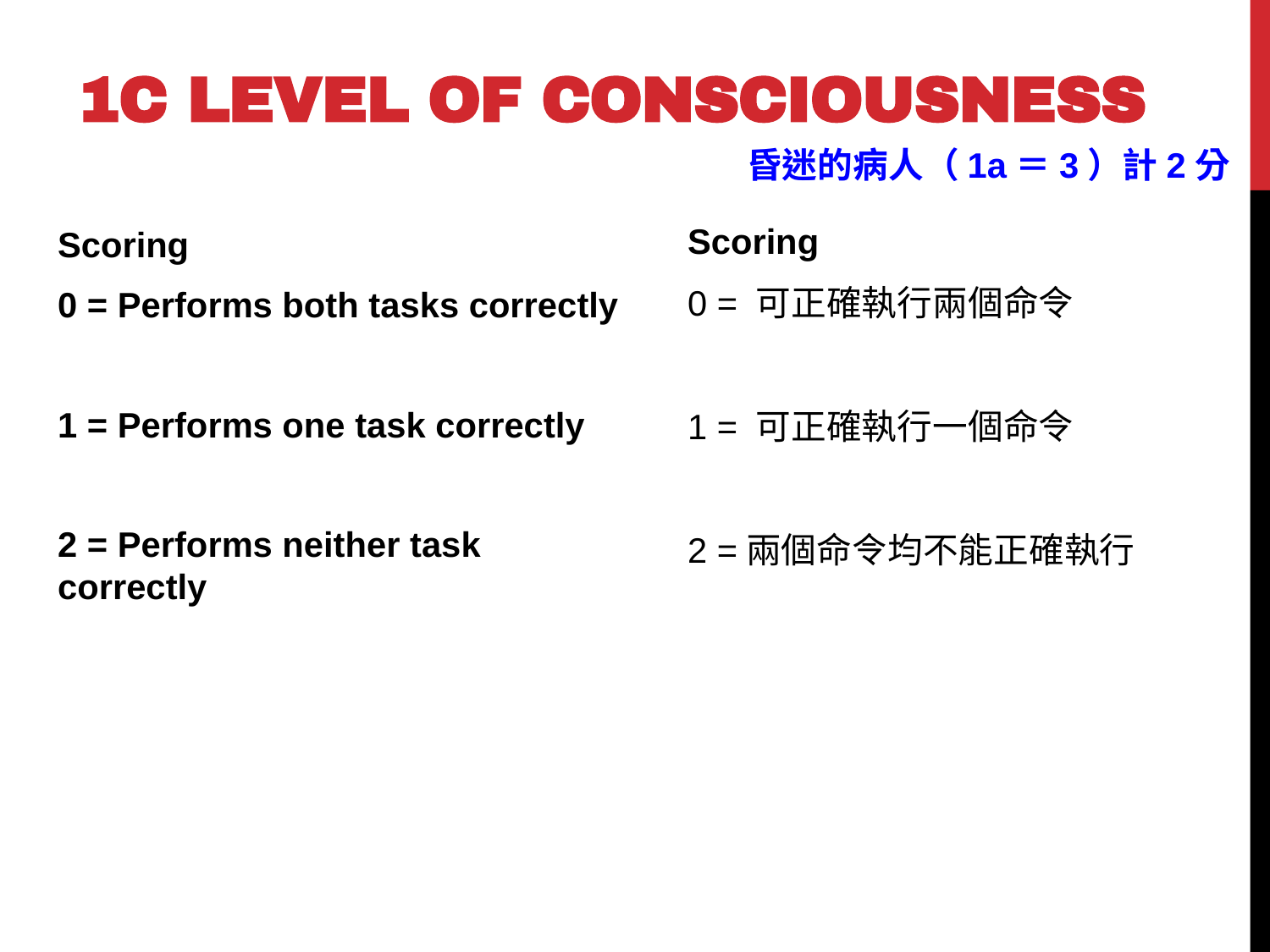

# 1c Level of Consciousness
昏迷的病人（1a＝3）計2分
Scoring
0 = 可正確執行兩個命令

1 = 可正確執行一個命令

2 =兩個命令均不能正確執行

Scoring
0 = Performs both tasks correctly

1 = Performs one task correctly

2 = Performs neither task correctly